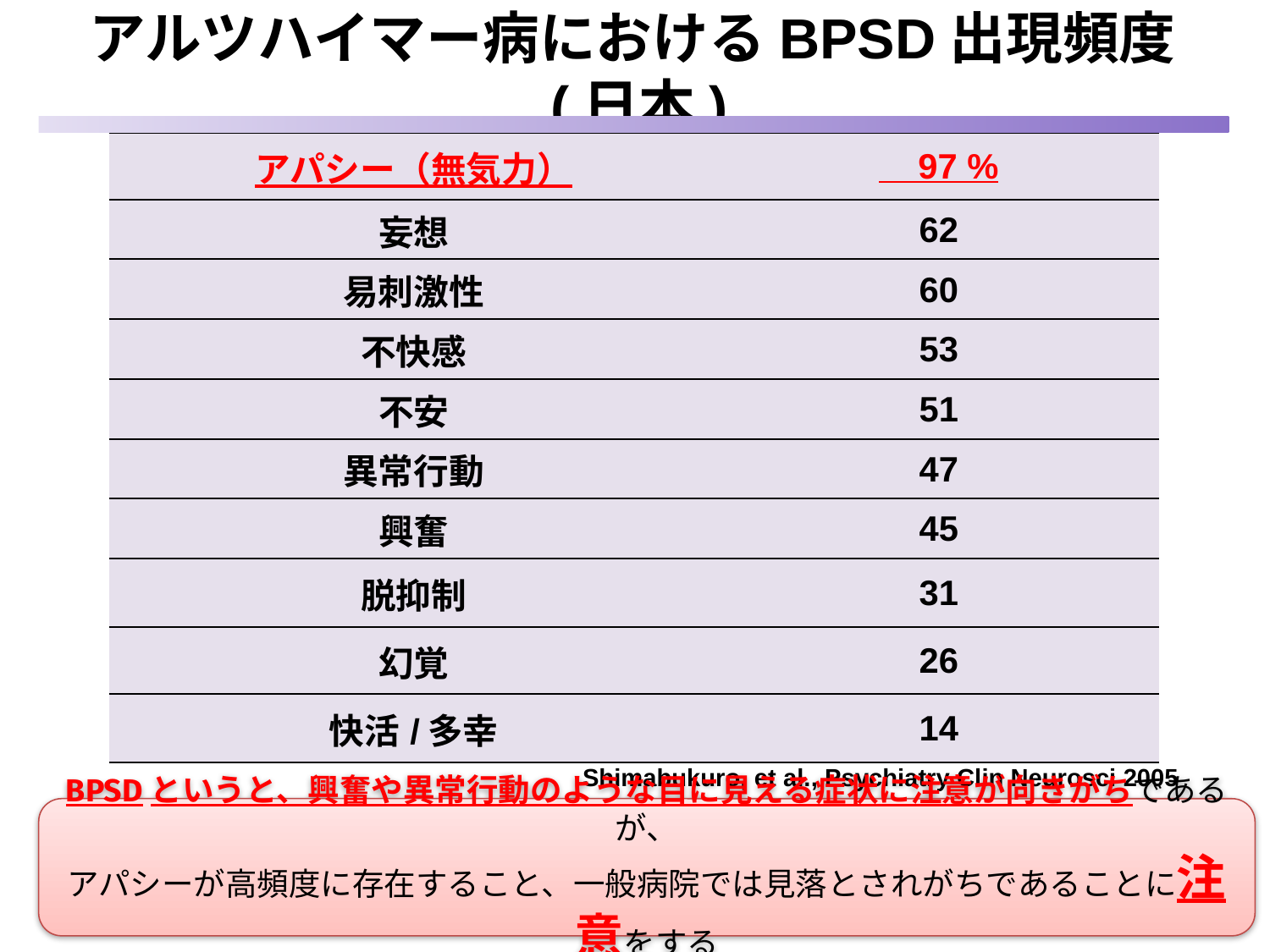

# アルツハイマー病におけるBPSD出現頻度(日本)

| アパシー（無気力） | 97 % |
| --- | --- |
| 妄想 | 62 |
| 易刺激性 | 60 |
| 不快感 | 53 |
| 不安 | 51 |
| 異常行動 | 47 |
| 興奮 | 45 |
| 脱抑制 | 31 |
| 幻覚 | 26 |
| 快活/多幸 | 14 |
Shimabukuro, et al., Psychiatry Clin Neurosci 2005
BPSDというと、興奮や異常行動のような目に見える症状に注意が向きがちであるが、
アパシーが高頻度に存在すること、一般病院では見落とされがちであることに注意をする